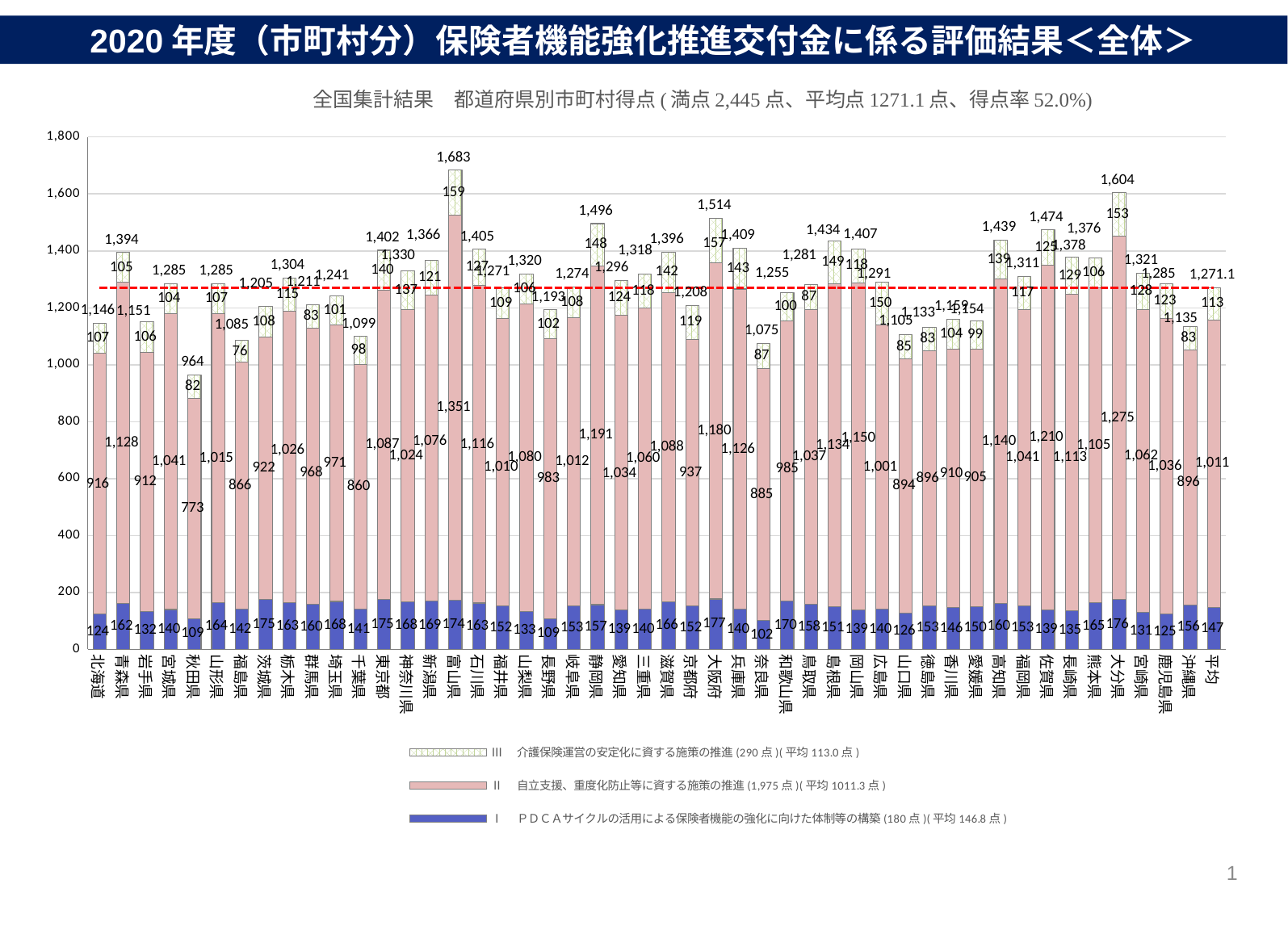

2020年度（市町村分）保険者機能強化推進交付金に係る評価結果＜全体＞

### Chart

| Category | Ⅰ　ＰＤＣＡサイクルの活用による保険者機能の強化に向けた体制等の構築(180点)(平均146.8点) | Ⅱ　自立支援、重度化防止等に資する施策の推進(1,975点)(平均1011.3点) | Ⅲ　介護保険運営の安定化に資する施策の推進(290点)(平均113.0点) | 合計 | 平均 |
|---|---|---|---|---|---|
| 北海道 | 123.5195530726257 | 915.8826815642458 | 106.79888268156425 | 1146.2011173184358 | 1271.0850086157382 |
| 青森県 | 161.5 | 1127.525 | 105.375 | 1394.4 | 1271.0850086157382 |
| 岩手県 | 132.27272727272728 | 912.0909090909091 | 106.27272727272727 | 1150.6363636363637 | 1271.0850086157382 |
| 宮城県 | 140.0 | 1040.5428571428572 | 104.4 | 1284.942857142857 | 1271.0850086157382 |
| 秋田県 | 108.6 | 773.4 | 82.12 | 964.12 | 1271.0850086157382 |
| 山形県 | 163.71428571428572 | 1014.6571428571428 | 106.85714285714286 | 1285.2285714285715 | 1271.0850086157382 |
| 福島県 | 142.11864406779662 | 866.3220338983051 | 76.28813559322033 | 1084.7288135593221 | 1271.0850086157382 |
| 茨城県 | 175.45454545454547 | 921.9545454545455 | 107.93181818181819 | 1205.340909090909 | 1271.0850086157382 |
| 栃木県 | 163.4 | 1025.76 | 115.08 | 1304.24 | 1271.0850086157382 |
| 群馬県 | 159.57142857142858 | 968.0 | 83.25714285714285 | 1210.8285714285714 | 1271.0850086157382 |
| 埼玉県 | 168.4920634920635 | 971.015873015873 | 101.22222222222223 | 1240.7301587301588 | 1271.0850086157382 |
| 千葉県 | 141.38888888888889 | 860.074074074074 | 97.5925925925926 | 1099.0555555555557 | 1271.0850086157382 |
| 東京都 | 175.40322580645162 | 1087.0967741935483 | 139.70967741935485 | 1402.2096774193549 | 1271.0850086157382 |
| 神奈川県 | 168.1818181818182 | 1024.3333333333333 | 137.36363636363637 | 1329.878787878788 | 1271.0850086157382 |
| 新潟県 | 169.0 | 1076.0333333333333 | 120.6 | 1365.6333333333334 | 1271.0850086157382 |
| 富山県 | 173.66666666666666 | 1350.8 | 158.8 | 1683.2666666666667 | 1271.0850086157382 |
| 石川県 | 162.89473684210526 | 1115.6842105263158 | 126.84210526315789 | 1405.421052631579 | 1271.0850086157382 |
| 福井県 | 152.35294117647058 | 1009.5882352941177 | 108.6470588235294 | 1270.5882352941176 | 1271.0850086157382 |
| 山梨県 | 133.33333333333334 | 1079.962962962963 | 106.44444444444444 | 1319.7407407407406 | 1271.0850086157382 |
| 長野県 | 108.57142857142857 | 982.5194805194806 | 101.74025974025975 | 1192.8311688311687 | 1271.0850086157382 |
| 岐阜県 | 153.0952380952381 | 1012.1190476190476 | 108.28571428571429 | 1273.5 | 1271.0850086157382 |
| 静岡県 | 157.14285714285714 | 1190.7428571428572 | 147.94285714285715 | 1495.8285714285714 | 1271.0850086157382 |
| 愛知県 | 139.25925925925927 | 1033.5185185185185 | 123.5 | 1296.2777777777778 | 1271.0850086157382 |
| 三重県 | 140.17241379310346 | 1059.896551724138 | 117.72413793103448 | 1317.7931034482758 | 1271.0850086157382 |
| 滋賀県 | 165.78947368421052 | 1087.842105263158 | 142.42105263157896 | 1396.0526315789473 | 1271.0850086157382 |
| 京都府 | 151.92307692307693 | 937.4615384615385 | 118.57692307692308 | 1207.9615384615386 | 1271.0850086157382 |
| 大阪府 | 177.09302325581396 | 1180.046511627907 | 157.34883720930233 | 1514.4883720930231 | 1271.0850086157382 |
| 兵庫県 | 140.3658536585366 | 1125.658536585366 | 143.17073170731706 | 1409.1951219512196 | 1271.0850086157382 |
| 奈良県 | 102.17948717948718 | 885.4102564102565 | 87.05128205128206 | 1074.6410256410256 | 1271.0850086157382 |
| 和歌山県 | 169.66666666666666 | 985.3 | 99.6 | 1254.5666666666666 | 1271.0850086157382 |
| 鳥取県 | 157.6315789473684 | 1036.7894736842106 | 87.0 | 1281.421052631579 | 1271.0850086157382 |
| 島根県 | 150.78947368421052 | 1134.157894736842 | 149.26315789473685 | 1434.2105263157894 | 1271.0850086157382 |
| 岡山県 | 138.5185185185185 | 1149.888888888889 | 118.25925925925925 | 1406.6666666666667 | 1271.0850086157382 |
| 広島県 | 140.43478260869566 | 1000.695652173913 | 149.69565217391303 | 1290.8260869565217 | 1271.0850086157382 |
| 山口県 | 126.3157894736842 | 893.8947368421053 | 84.73684210526316 | 1104.9473684210527 | 1271.0850086157382 |
| 徳島県 | 152.91666666666666 | 896.375 | 83.33333333333333 | 1132.625 | 1271.0850086157382 |
| 香川県 | 145.88235294117646 | 909.7647058823529 | 103.6470588235294 | 1159.2941176470588 | 1271.0850086157382 |
| 愛媛県 | 150.0 | 905.4 | 98.95 | 1154.35 | 1271.0850086157382 |
| 高知県 | 160.44117647058823 | 1139.764705882353 | 138.58823529411765 | 1438.7941176470588 | 1271.0850086157382 |
| 福岡県 | 152.91666666666666 | 1041.45 | 116.68333333333334 | 1311.05 | 1271.0850086157382 |
| 佐賀県 | 139.25 | 1209.5 | 125.2 | 1473.95 | 1271.0850086157382 |
| 長崎県 | 135.47619047619048 | 1113.3809523809523 | 129.33333333333334 | 1378.1904761904761 | 1271.0850086157382 |
| 熊本県 | 164.77777777777777 | 1105.4444444444443 | 105.86666666666666 | 1376.088888888889 | 1271.0850086157382 |
| 大分県 | 176.38888888888889 | 1275.0555555555557 | 152.77777777777777 | 1604.2222222222222 | 1271.0850086157382 |
| 宮崎県 | 131.15384615384616 | 1061.7692307692307 | 128.34615384615384 | 1321.2692307692307 | 1271.0850086157382 |
| 鹿児島県 | 125.46511627906976 | 1036.1627906976744 | 123.32558139534883 | 1284.953488372093 | 1271.0850086157382 |
| 沖縄県 | 155.85365853658536 | 896.1219512195122 | 83.17073170731707 | 1135.1463414634147 | 1271.0850086157382 |
| 平均 | 146.77484204480183 | 1011.3153360137852 | 112.99483055715106 | 1271.0850086157382 | 1271.0850086157382 |
1